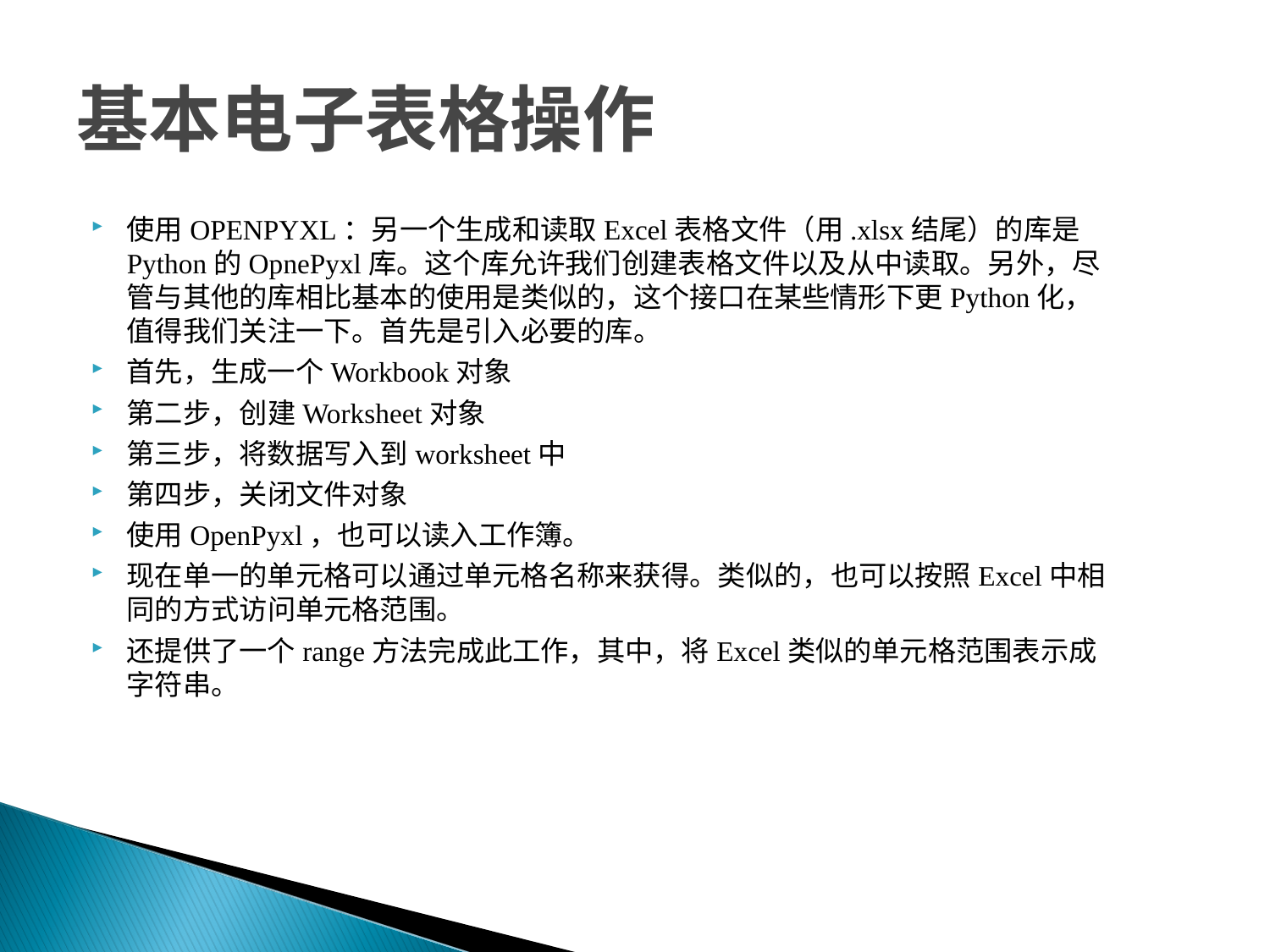

# 基本电子表格操作
使用OPENPYXL：另一个生成和读取Excel表格文件（用.xlsx结尾）的库是Python的OpnePyxl库。这个库允许我们创建表格文件以及从中读取。另外，尽管与其他的库相比基本的使用是类似的，这个接口在某些情形下更Python化，值得我们关注一下。首先是引入必要的库。
首先，生成一个Workbook对象
第二步，创建Worksheet对象
第三步，将数据写入到worksheet中
第四步，关闭文件对象
使用OpenPyxl，也可以读入工作簿。
现在单一的单元格可以通过单元格名称来获得。类似的，也可以按照Excel中相同的方式访问单元格范围。
还提供了一个range方法完成此工作，其中，将Excel类似的单元格范围表示成字符串。